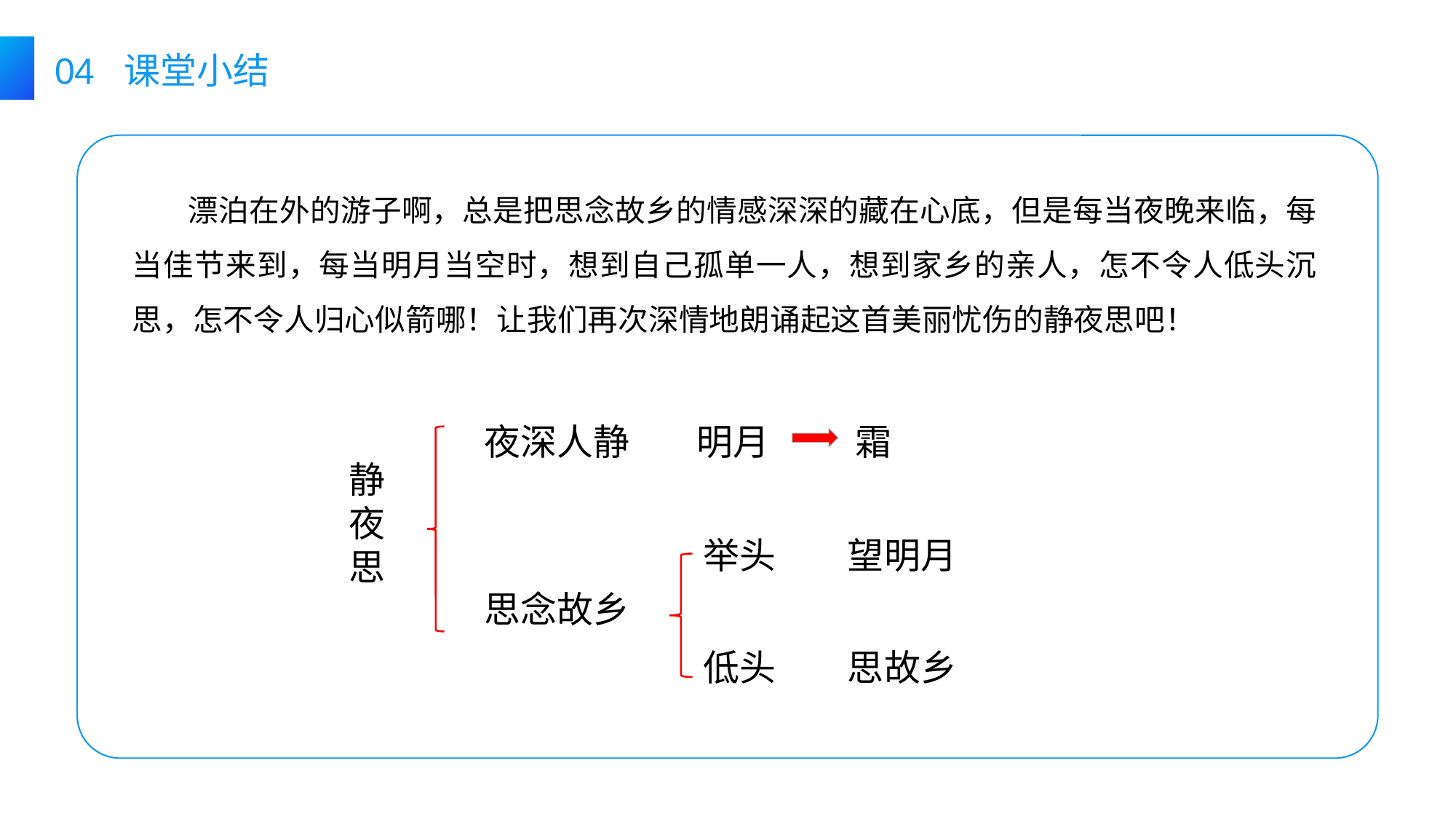

04  课堂小结

       漂泊在外的游子啊，总是把思念故乡的情感深深的藏在心底，但是每当夜晚来临，每当佳节来到，每当明月当空时，想到自己孤单一人，想到家乡的亲人，怎不令人低头沉思，怎不令人归心似箭哪！让我们再次深情地朗诵起这首美丽忧伤的静夜思吧！
明月
霜
夜深人静

静夜思
举头
望明月

思念故乡
低头
思故乡